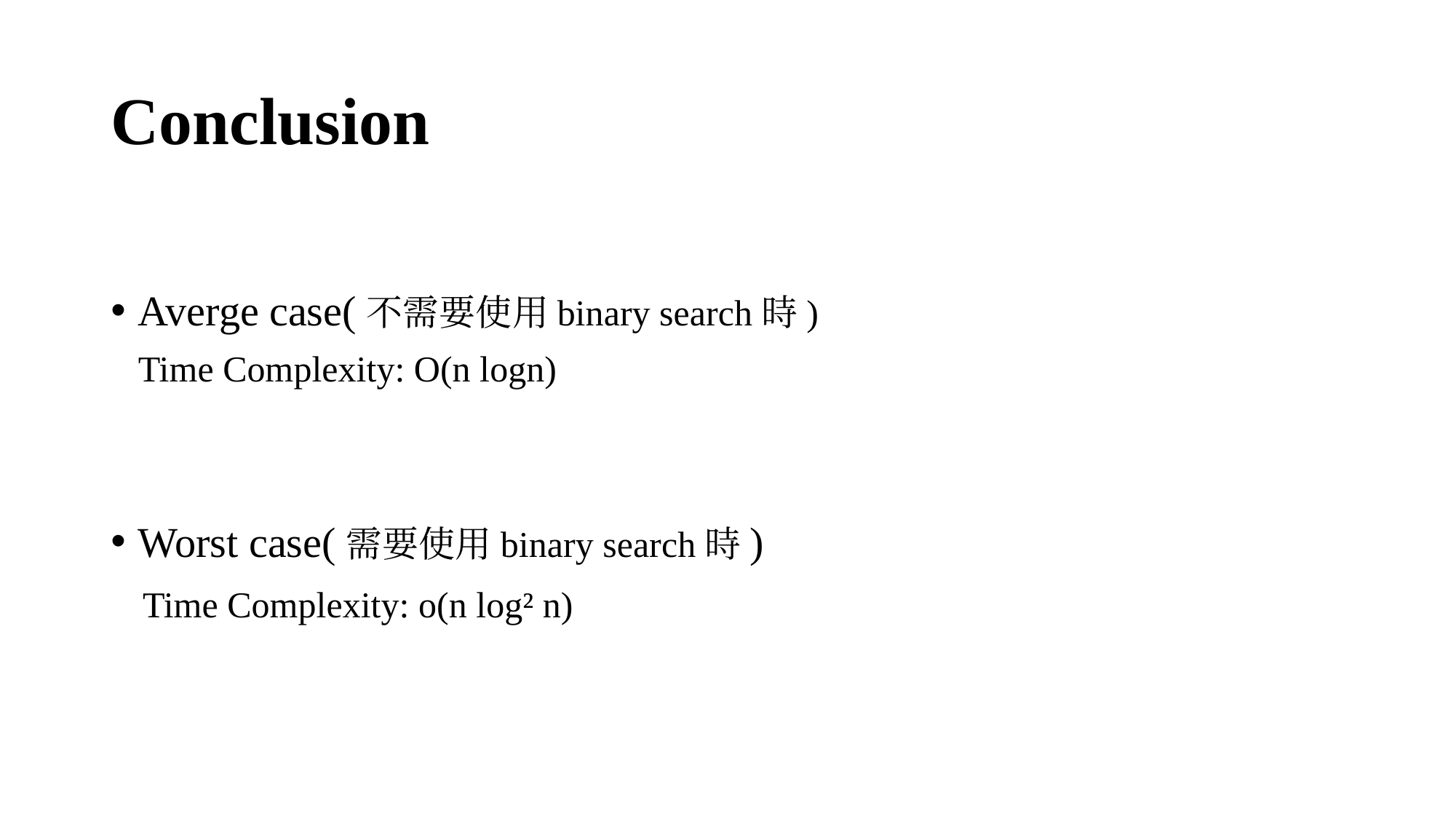

# Conclusion

Averge case(不需要使用binary search時)
   Time Complexity: O(n logn)

Worst case(需要使用binary search時)
   Time Complexity: o(n log² n)